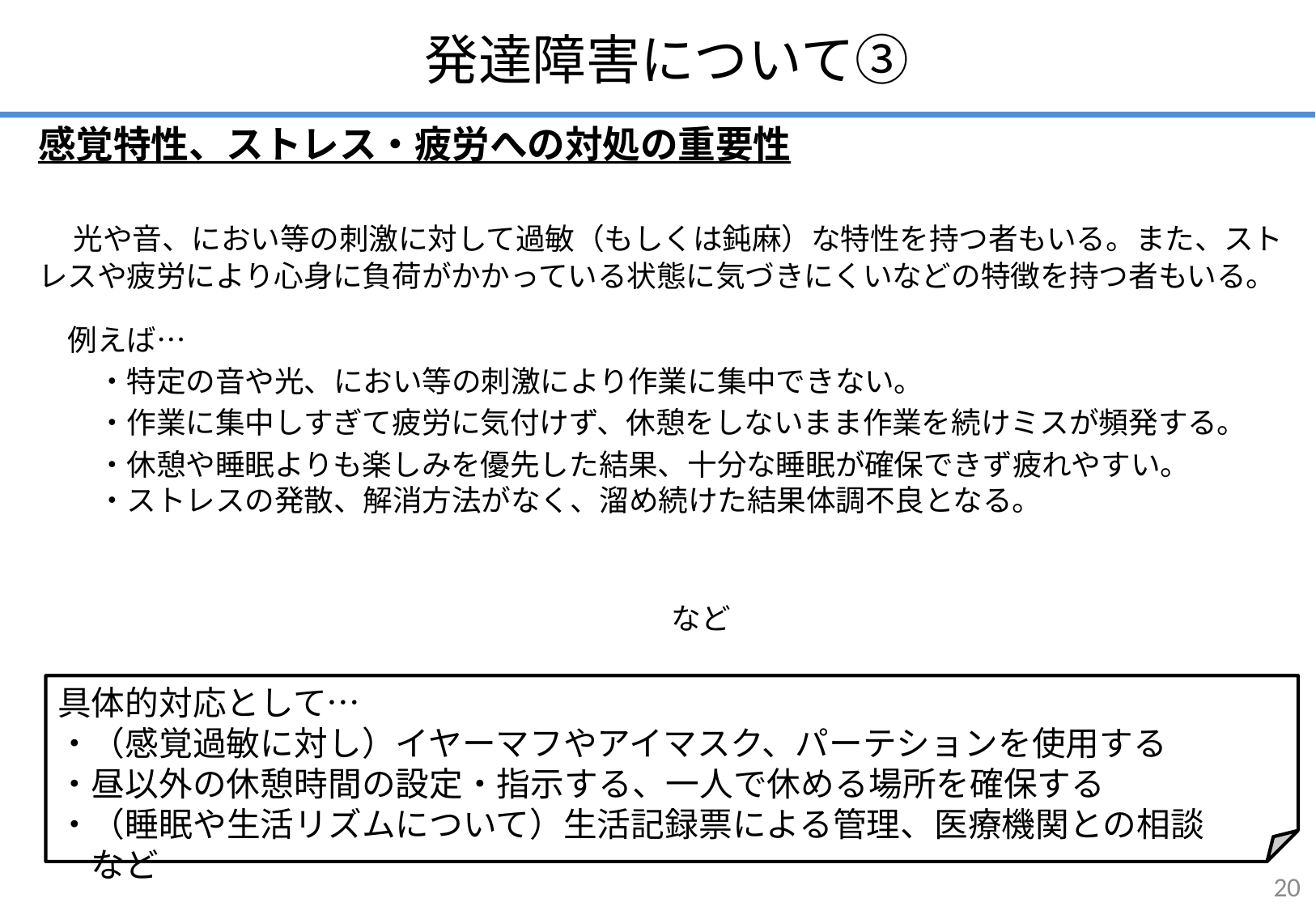

発達障害について③

感覚特性、ストレス・疲労への対処の重要性
　光や音、におい等の刺激に対して過敏（もしくは鈍麻）な特性を持つ者もいる。また、ストレスや疲労により心身に負荷がかかっている状態に気づきにくいなどの特徴を持つ者もいる。

　例えば…
　　・特定の音や光、におい等の刺激により作業に集中できない。
　　・作業に集中しすぎて疲労に気付けず、休憩をしないまま作業を続けミスが頻発する。
　　・休憩や睡眠よりも楽しみを優先した結果、十分な睡眠が確保できず疲れやすい。
　　・ストレスの発散、解消方法がなく、溜め続けた結果体調不良となる。

                                                                                              など
具体的対応として…
・（感覚過敏に対し）イヤーマフやアイマスク、パーテションを使用する
・昼以外の休憩時間の設定・指示する、一人で休める場所を確保する
・（睡眠や生活リズムについて）生活記録票による管理、医療機関との相談　　　など
20